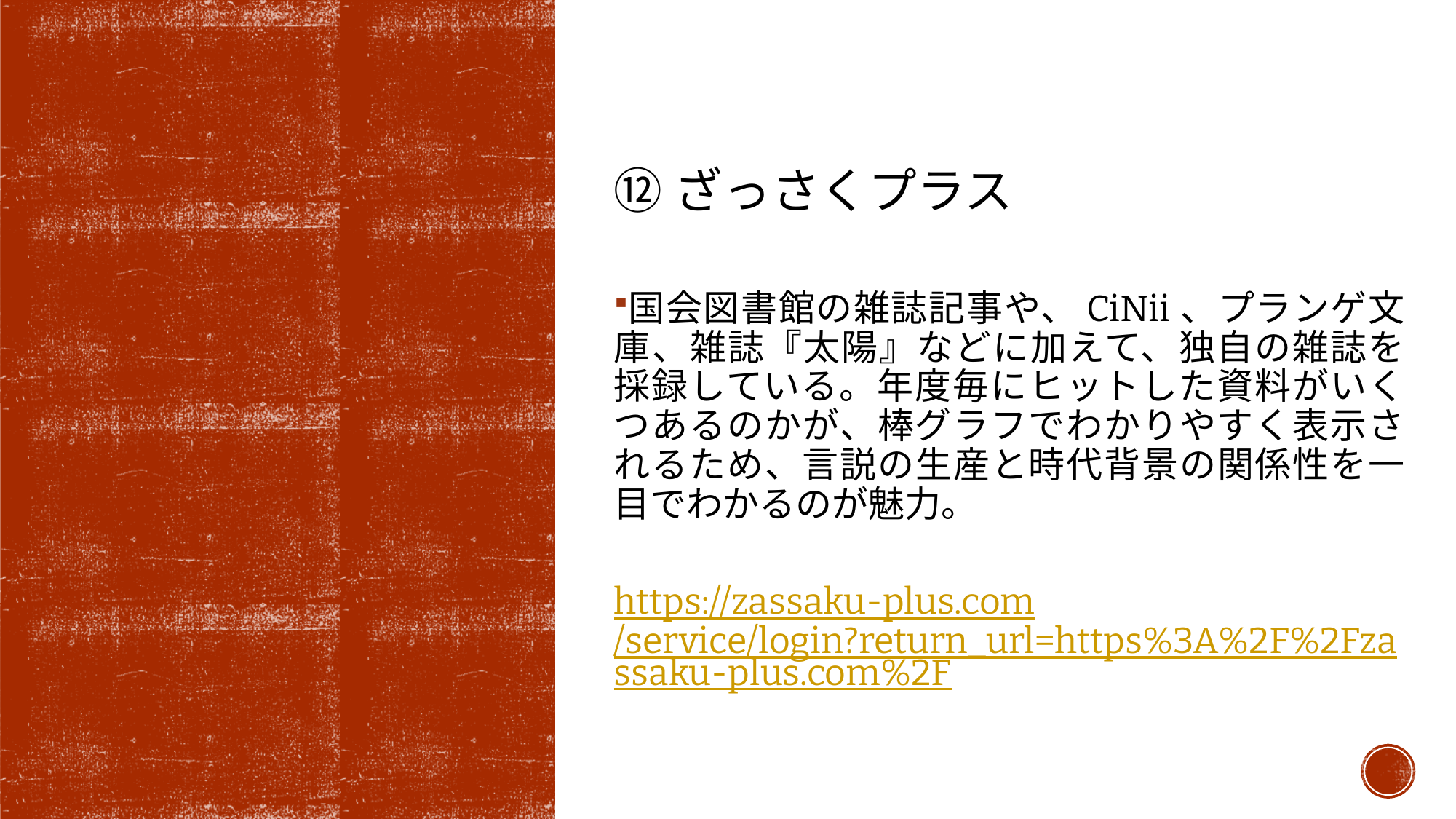

⑫ざっさくプラス

国会図書館の雑誌記事や、CiNii、プランゲ文庫、雑誌『太陽』などに加えて、独自の雑誌を採録している。年度毎にヒットした資料がいくつあるのかが、棒グラフでわかりやすく表示されるため、言説の生産と時代背景の関係性を一目でわかるのが魅力。

https://zassaku-plus.com/service/login?return_url=https%3A%2F%2Fzassaku-plus.com%2F

14